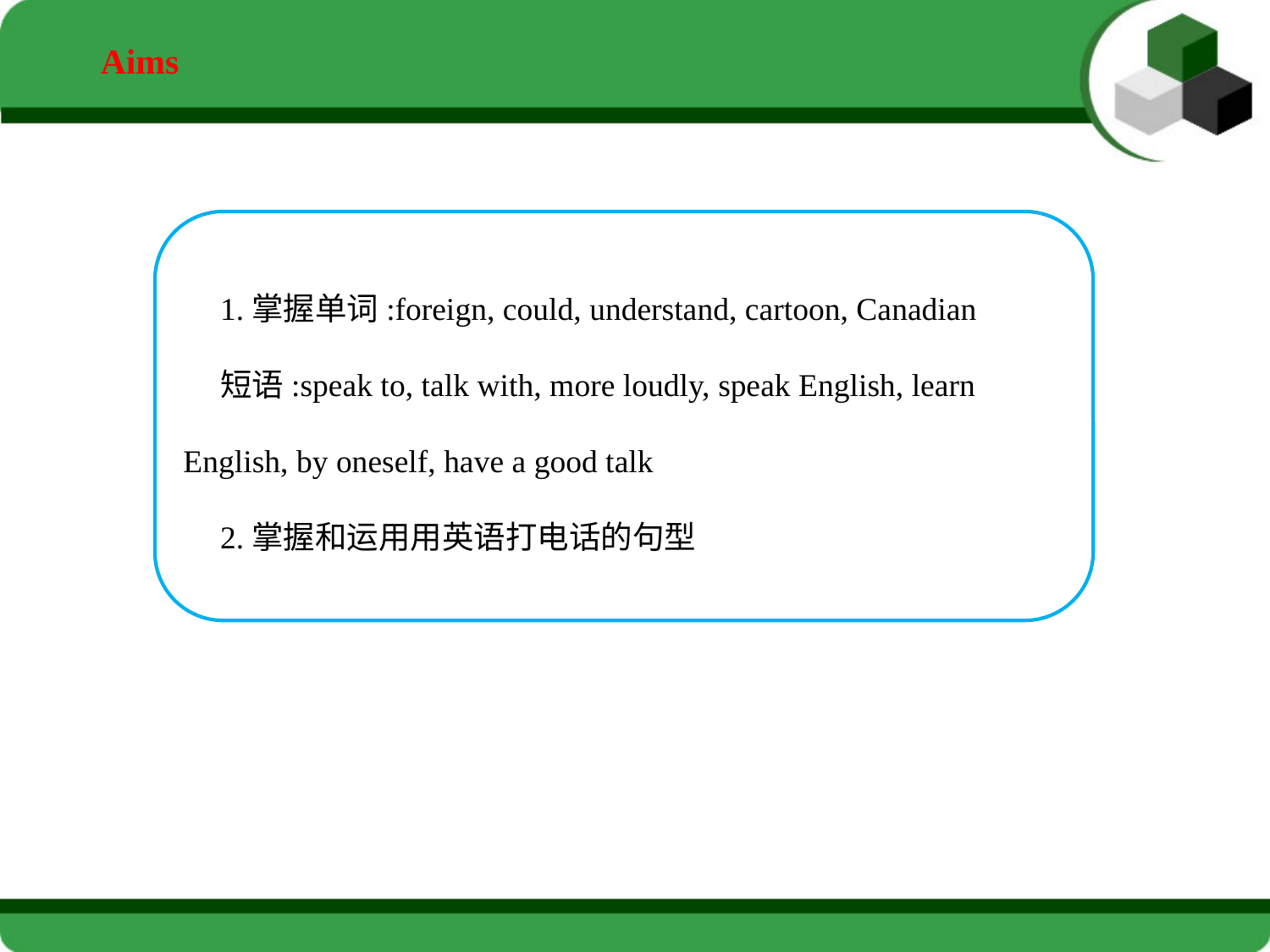

Aims

1.掌握单词:foreign, could, understand, cartoon, Canadian
短语:speak to, talk with, more loudly, speak English, learn English, by oneself, have a good talk
2.掌握和运用用英语打电话的句型